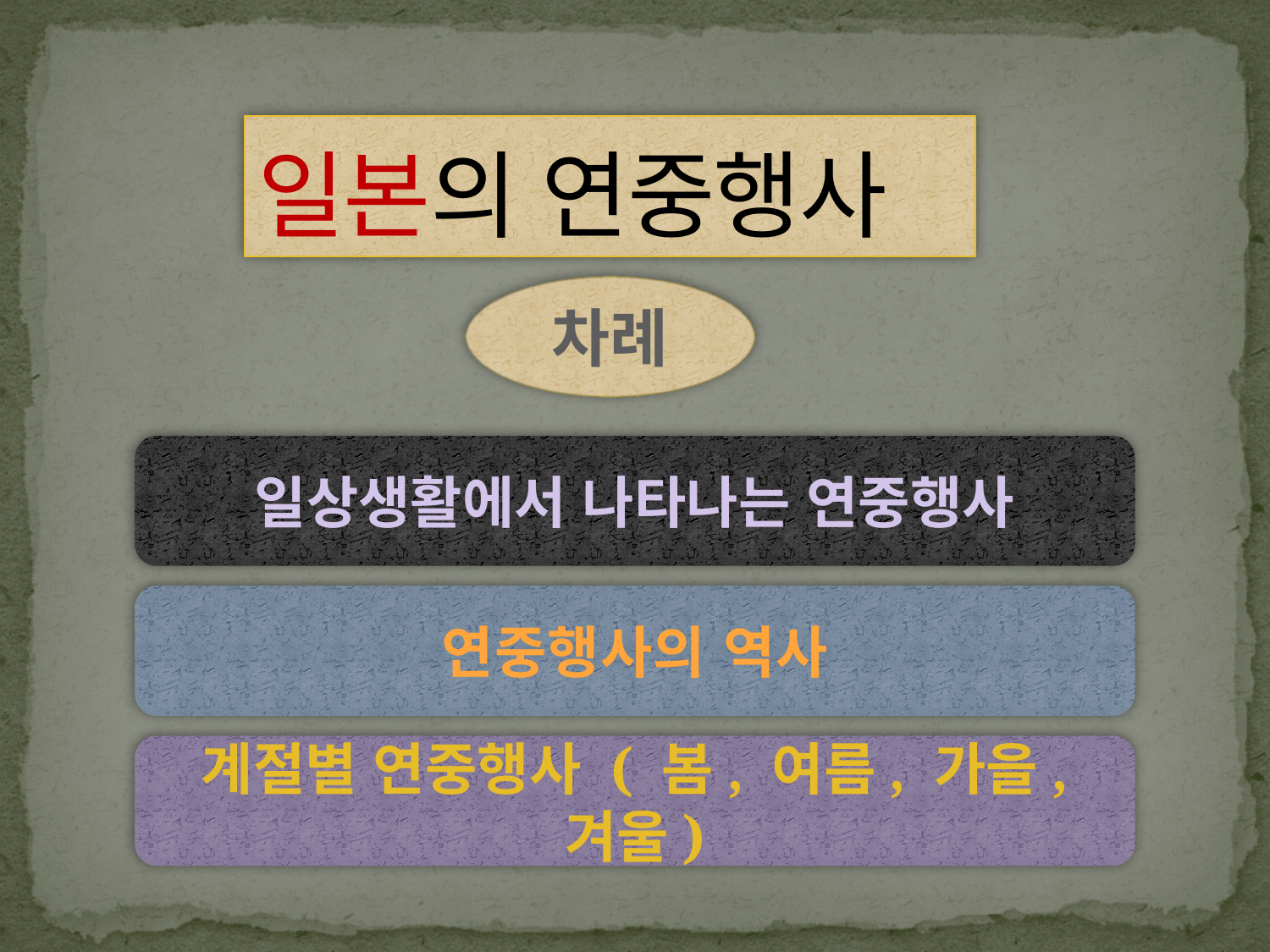

# 일본의 연중행사
차례
일상생활에서 나타나는 연중행사
연중행사의 역사
계절별 연중행사 ( 봄, 여름, 가을, 겨울)